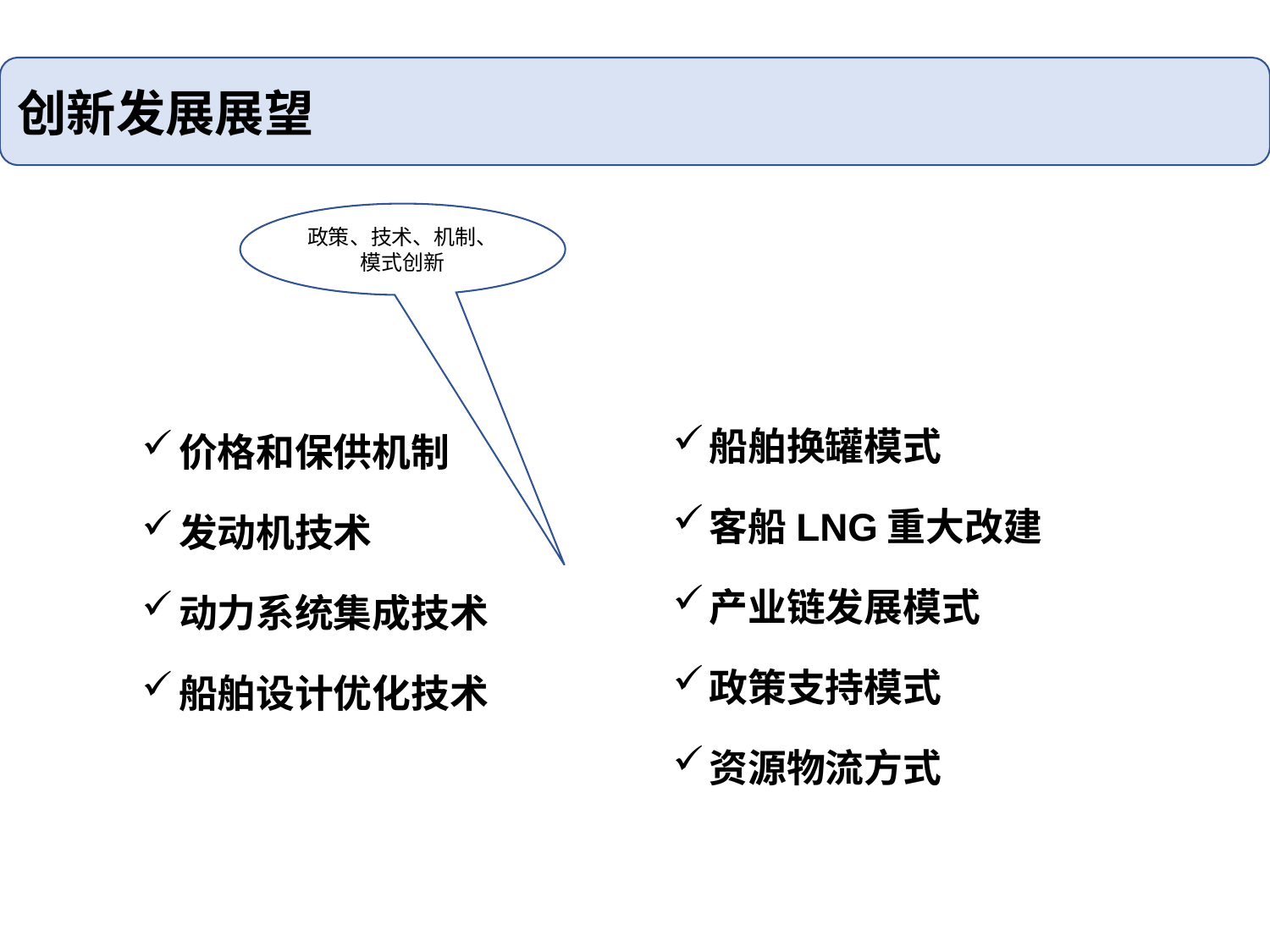

创新发展展望
政策、技术、机制、模式创新
船舶换罐模式
客船LNG重大改建
产业链发展模式
政策支持模式
资源物流方式
价格和保供机制
发动机技术
动力系统集成技术
船舶设计优化技术